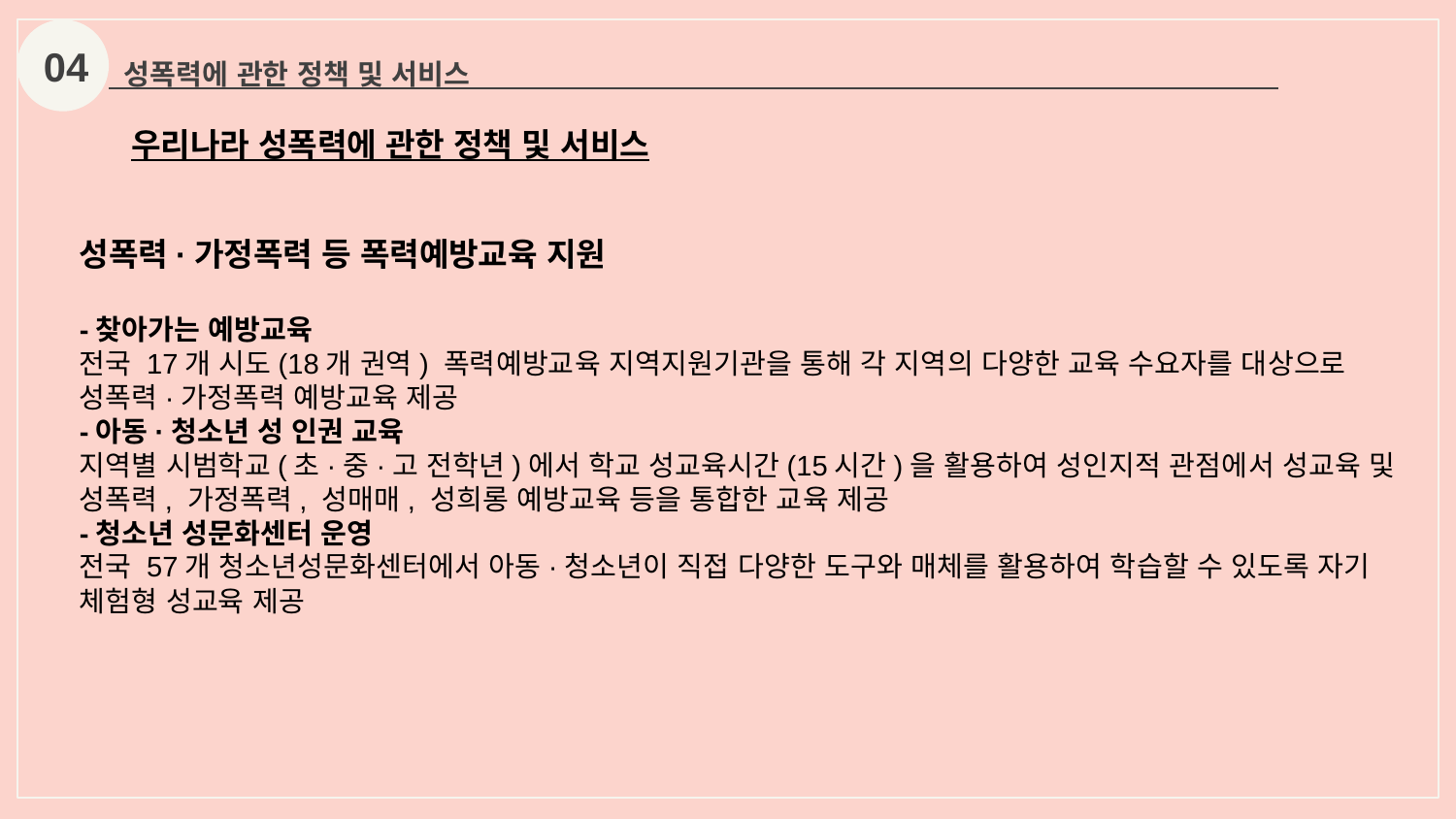

04
성폭력에 관한 정책 및 서비스
우리나라 성폭력에 관한 정책 및 서비스
성폭력·가정폭력 등 폭력예방교육 지원

-찾아가는 예방교육
전국 17개 시도(18개 권역) 폭력예방교육 지역지원기관을 통해 각 지역의 다양한 교육 수요자를 대상으로 성폭력·가정폭력 예방교육 제공
-아동·청소년 성 인권 교육
지역별 시범학교(초·중·고 전학년)에서 학교 성교육시간(15시간)을 활용하여 성인지적 관점에서 성교육 및 성폭력, 가정폭력, 성매매, 성희롱 예방교육 등을 통합한 교육 제공
-청소년 성문화센터 운영
전국 57개 청소년성문화센터에서 아동·청소년이 직접 다양한 도구와 매체를 활용하여 학습할 수 있도록 자기 체험형 성교육 제공